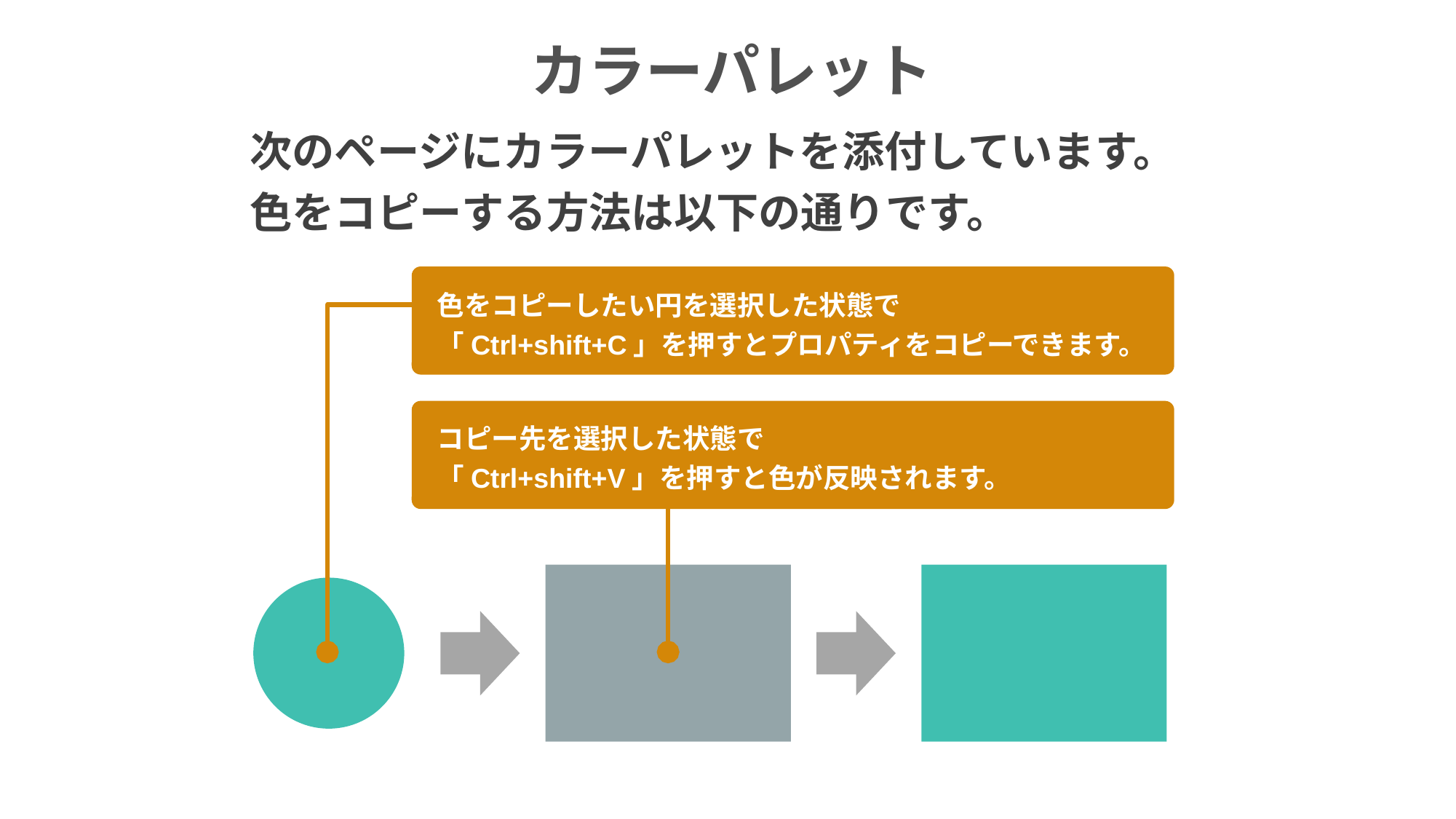

# カラーパレット
次のページにカラーパレットを添付しています。
色をコピーする方法は以下の通りです。

色をコピーしたい円を選択した状態で
「Ctrl+shift+C」を押すとプロパティをコピーできます。

コピー先を選択した状態で
「Ctrl+shift+V」を押すと色が反映されます。